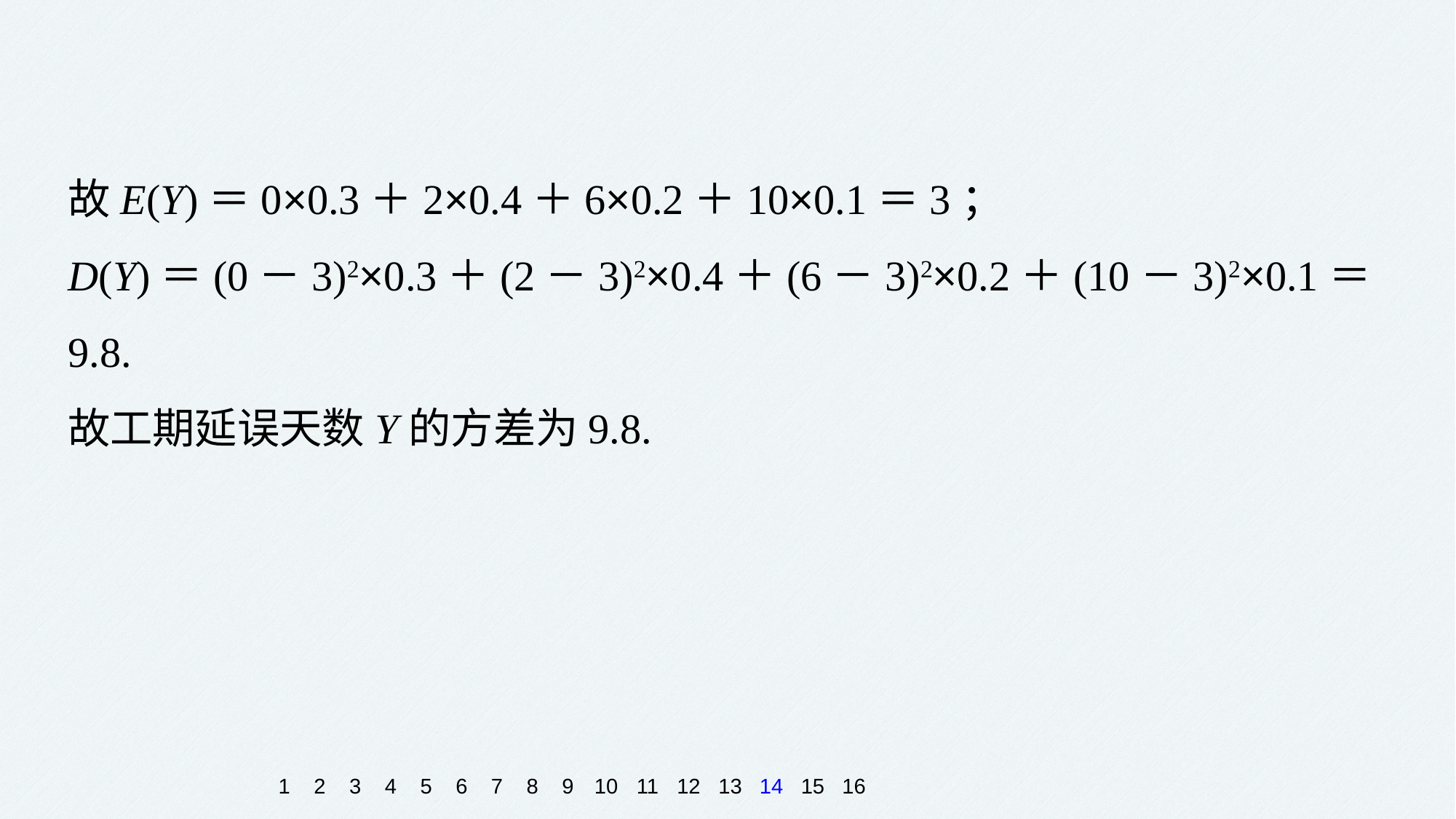

故E(Y)＝0×0.3＋2×0.4＋6×0.2＋10×0.1＝3；
D(Y)＝(0－3)2×0.3＋(2－3)2×0.4＋(6－3)2×0.2＋(10－3)2×0.1＝9.8.
故工期延误天数Y的方差为9.8.
1
2
3
4
5
6
7
8
9
10
11
12
13
14
15
16